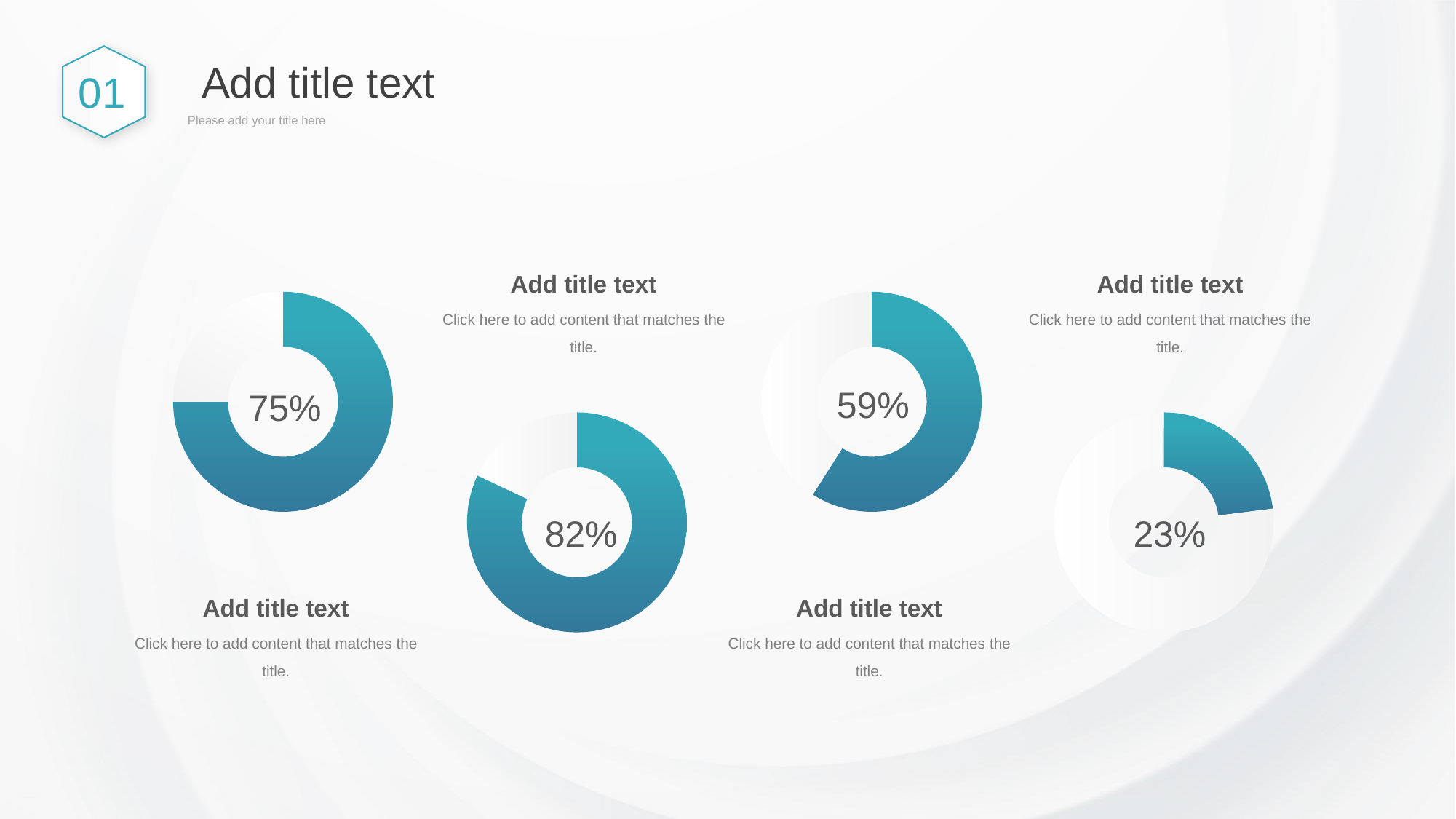

01
Add title text
Please add your title here
Add title text
Click here to add content that matches the title.
Add title text
Click here to add content that matches the title.

### Chart

| Category | 百分比 |
|---|---|
|  | 75.0 |
|  | 25.0 |

### Chart

| Category | 百分比 |
|---|---|
|  | 59.0 |
|  | 41.0 |
59%
75%

### Chart

| Category | 百分比 |
|---|---|
|  | 82.0 |
|  | 18.0 |

### Chart

| Category | 百分比 |
|---|---|
|  | 23.0 |
|  | 77.0 |
82%
23%
Add title text
Click here to add content that matches the title.
Add title text
Click here to add content that matches the title.
PPT下载 http://www.1ppt.com/xiazai/